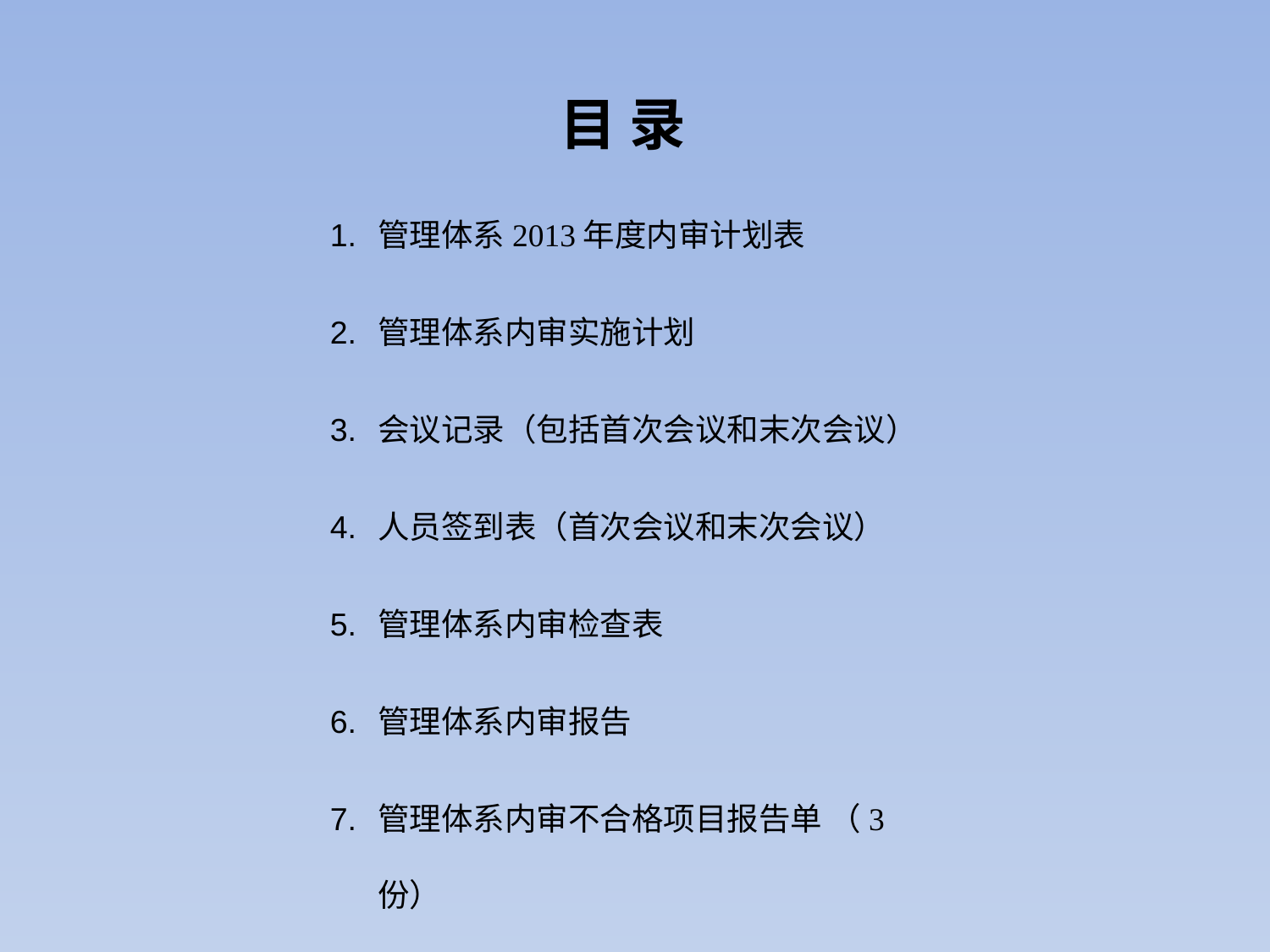

目 录
管理体系2013年度内审计划表
管理体系内审实施计划
会议记录（包括首次会议和末次会议）
人员签到表（首次会议和末次会议）
管理体系内审检查表
管理体系内审报告
管理体系内审不合格项目报告单 （3份）